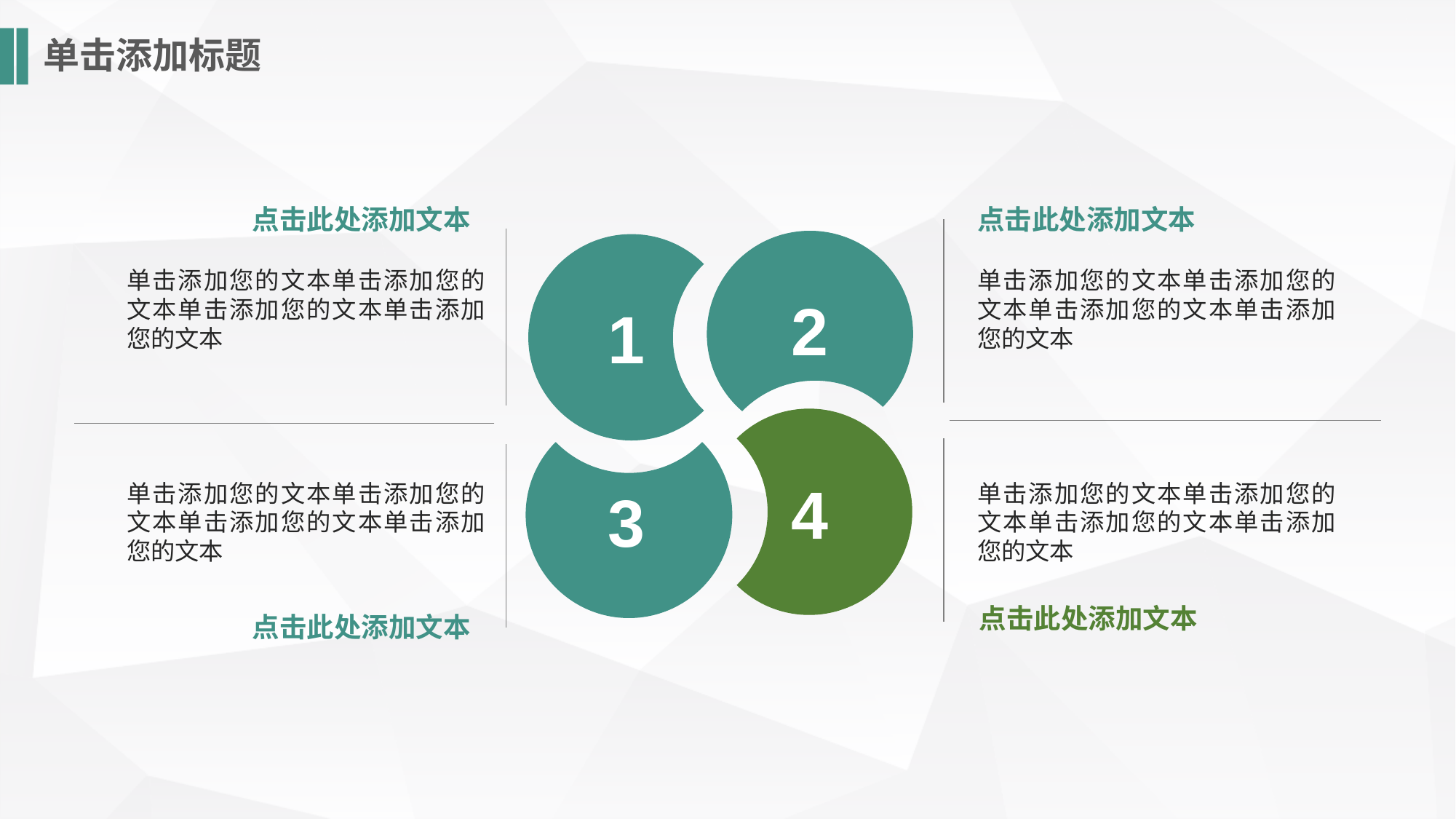

单击添加标题

点击此处添加文本
点击此处添加文本

2

1

4

3
单击添加您的文本单击添加您的文本单击添加您的文本单击添加您的文本
单击添加您的文本单击添加您的文本单击添加您的文本单击添加您的文本
单击添加您的文本单击添加您的文本单击添加您的文本单击添加您的文本
单击添加您的文本单击添加您的文本单击添加您的文本单击添加您的文本
点击此处添加文本
点击此处添加文本